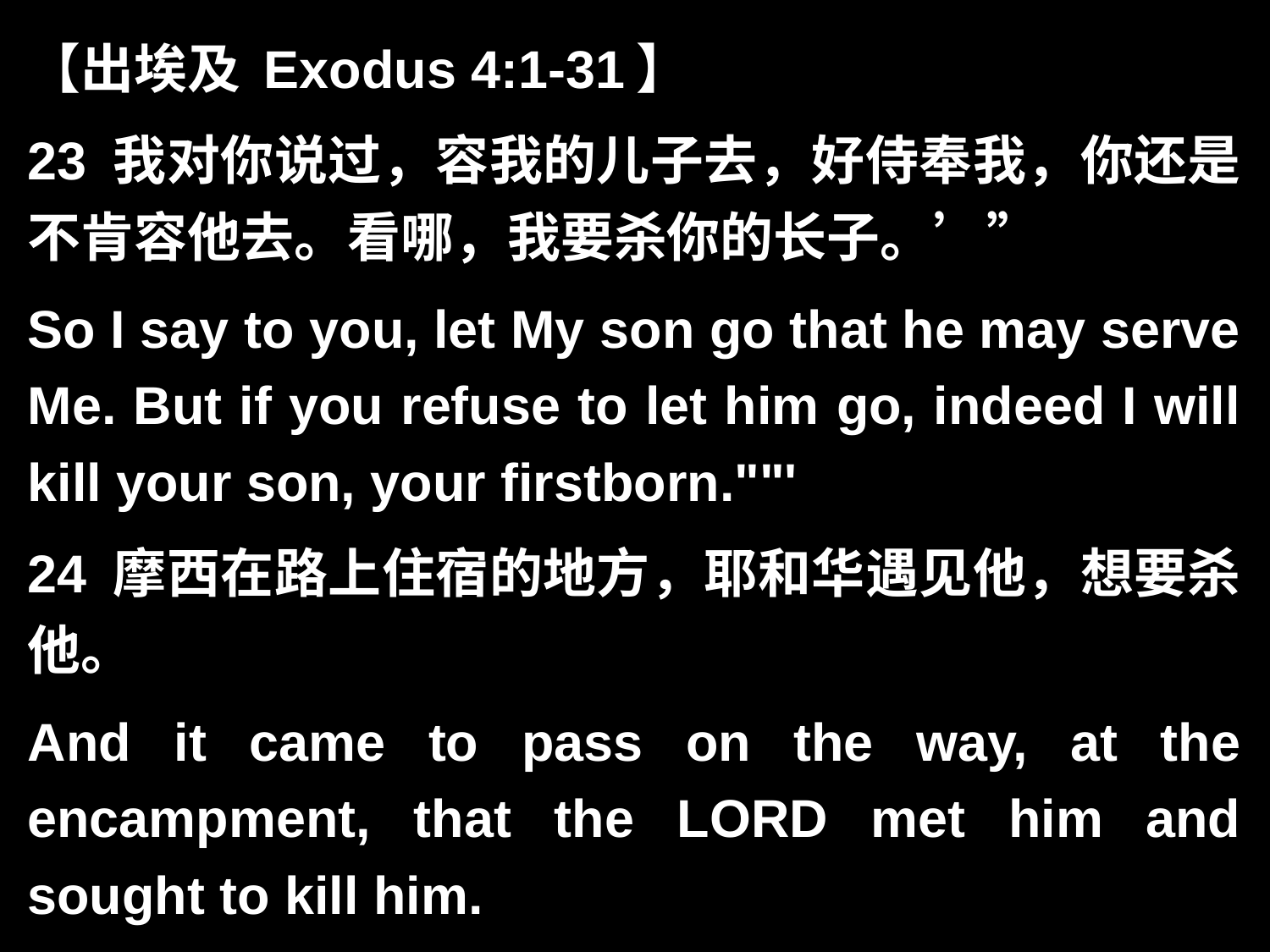

【出埃及 Exodus 4:1-31】
23 我对你说过，容我的儿子去，好侍奉我，你还是不肯容他去。看哪，我要杀你的长子。’”
So I say to you, let My son go that he may serve Me. But if you refuse to let him go, indeed I will kill your son, your firstborn.""'
24 摩西在路上住宿的地方，耶和华遇见他，想要杀他。
And it came to pass on the way, at the encampment, that the LORD met him and sought to kill him.